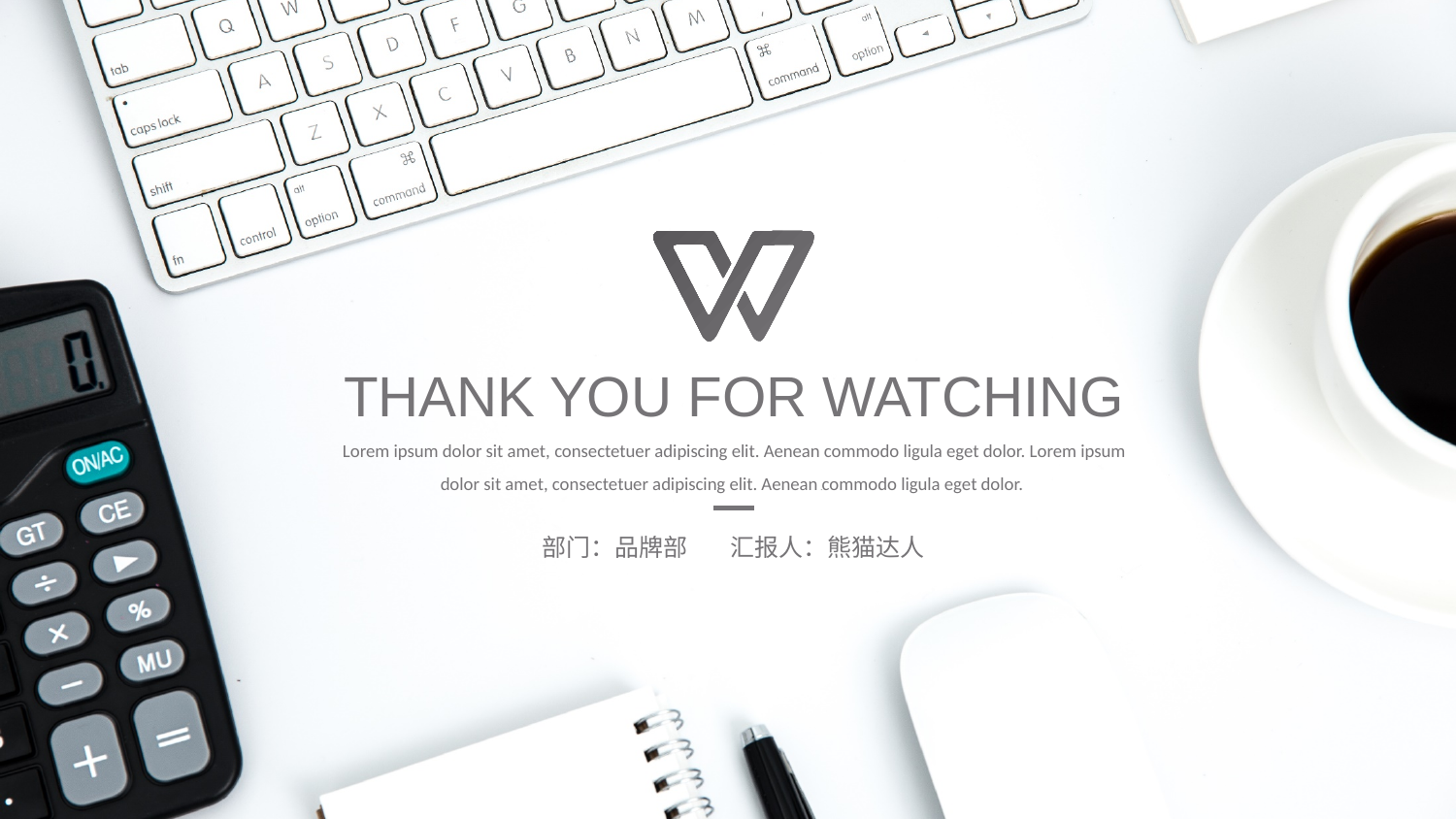

THANK YOU FOR WATCHING
Lorem ipsum dolor sit amet, consectetuer adipiscing elit. Aenean commodo ligula eget dolor. Lorem ipsum dolor sit amet, consectetuer adipiscing elit. Aenean commodo ligula eget dolor.
部门：品牌部        汇报人：熊猫达人